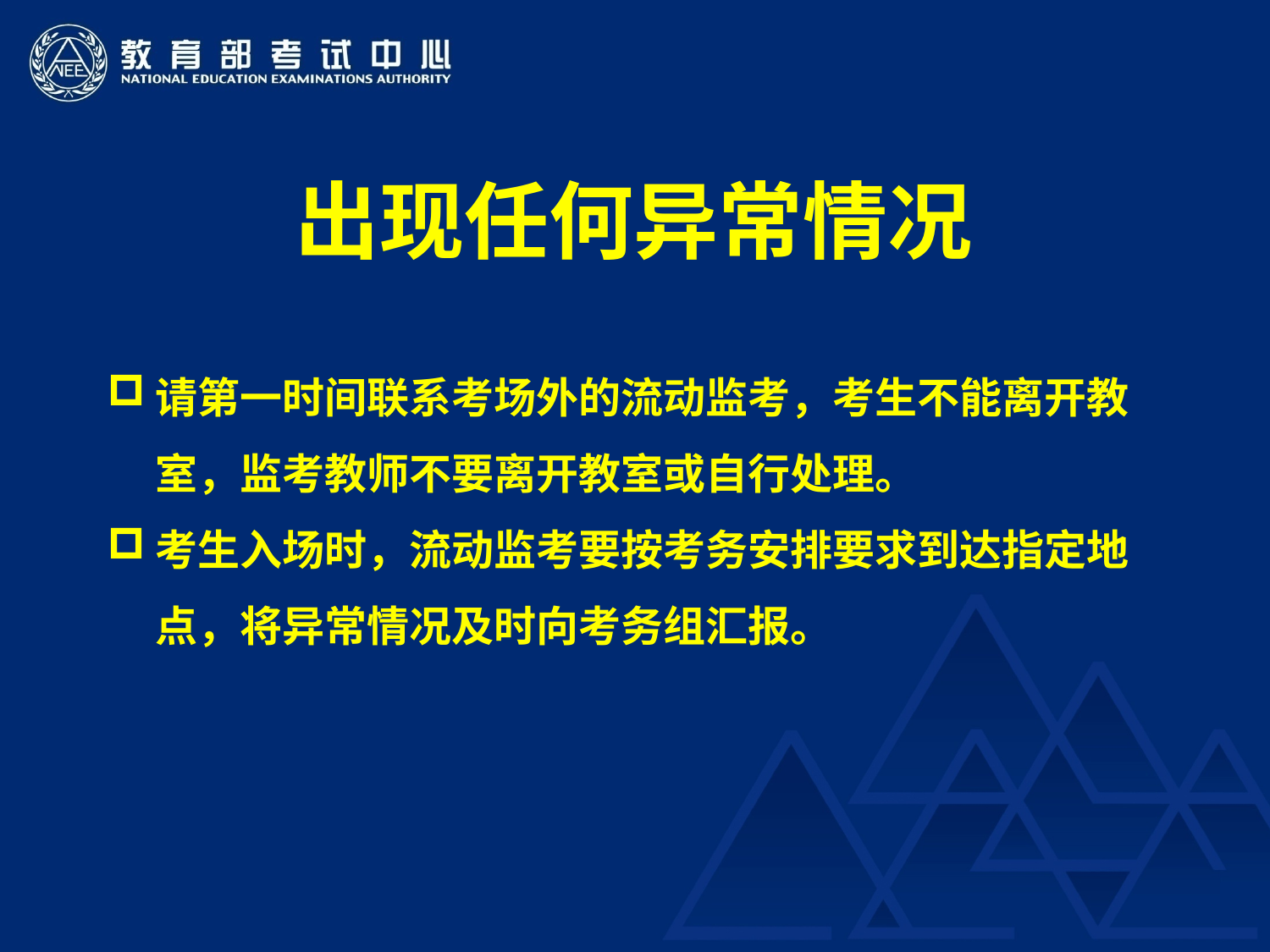

出现任何异常情况

请第一时间联系考场外的流动监考，考生不能离开教室，监考教师不要离开教室或自行处理。
考生入场时，流动监考要按考务安排要求到达指定地点，将异常情况及时向考务组汇报。